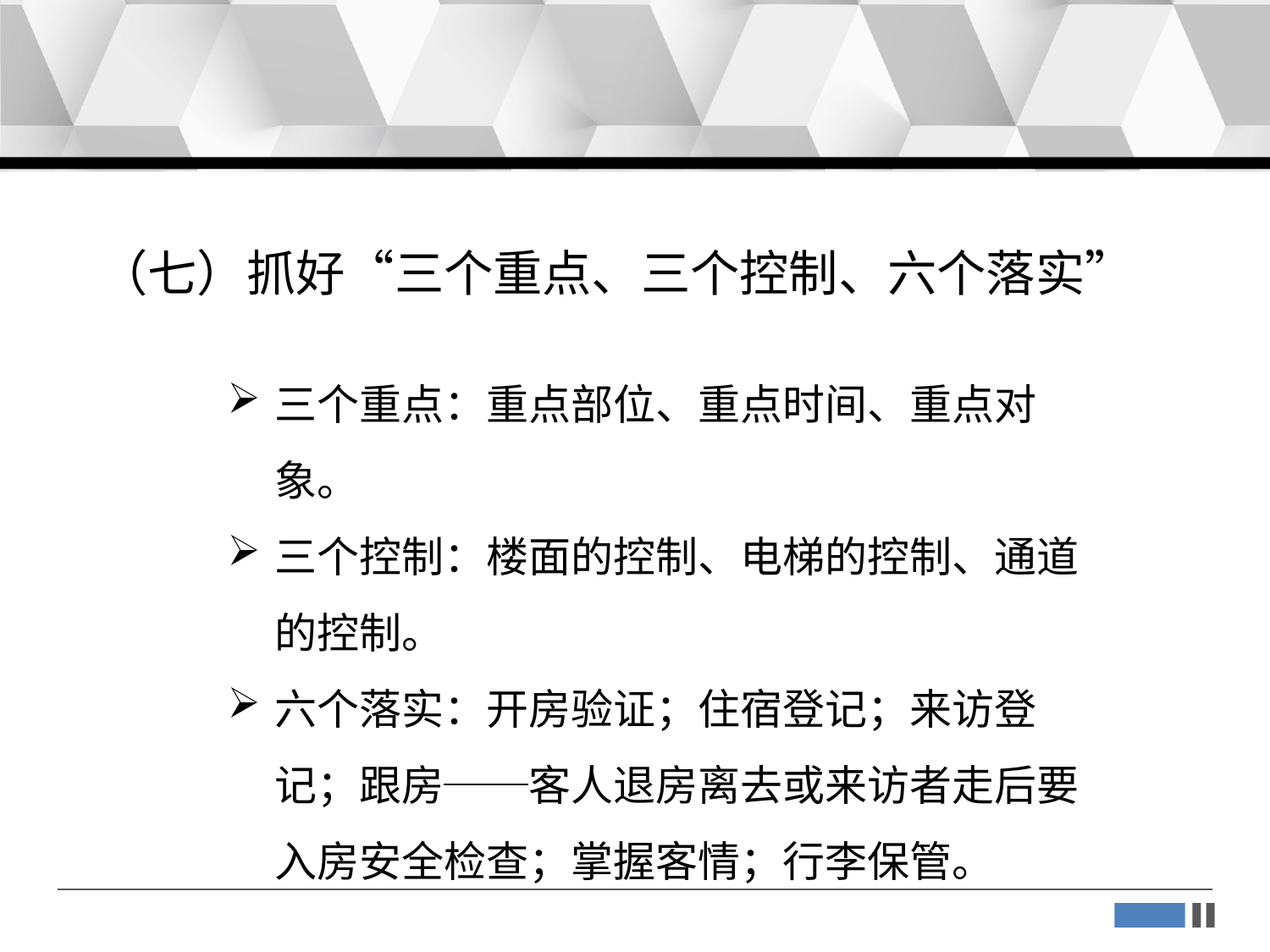

（七）抓好“三个重点、三个控制、六个落实”
三个重点：重点部位、重点时间、重点对象。
三个控制：楼面的控制、电梯的控制、通道的控制。
六个落实：开房验证；住宿登记；来访登记；跟房──客人退房离去或来访者走后要入房安全检查；掌握客情；行李保管。